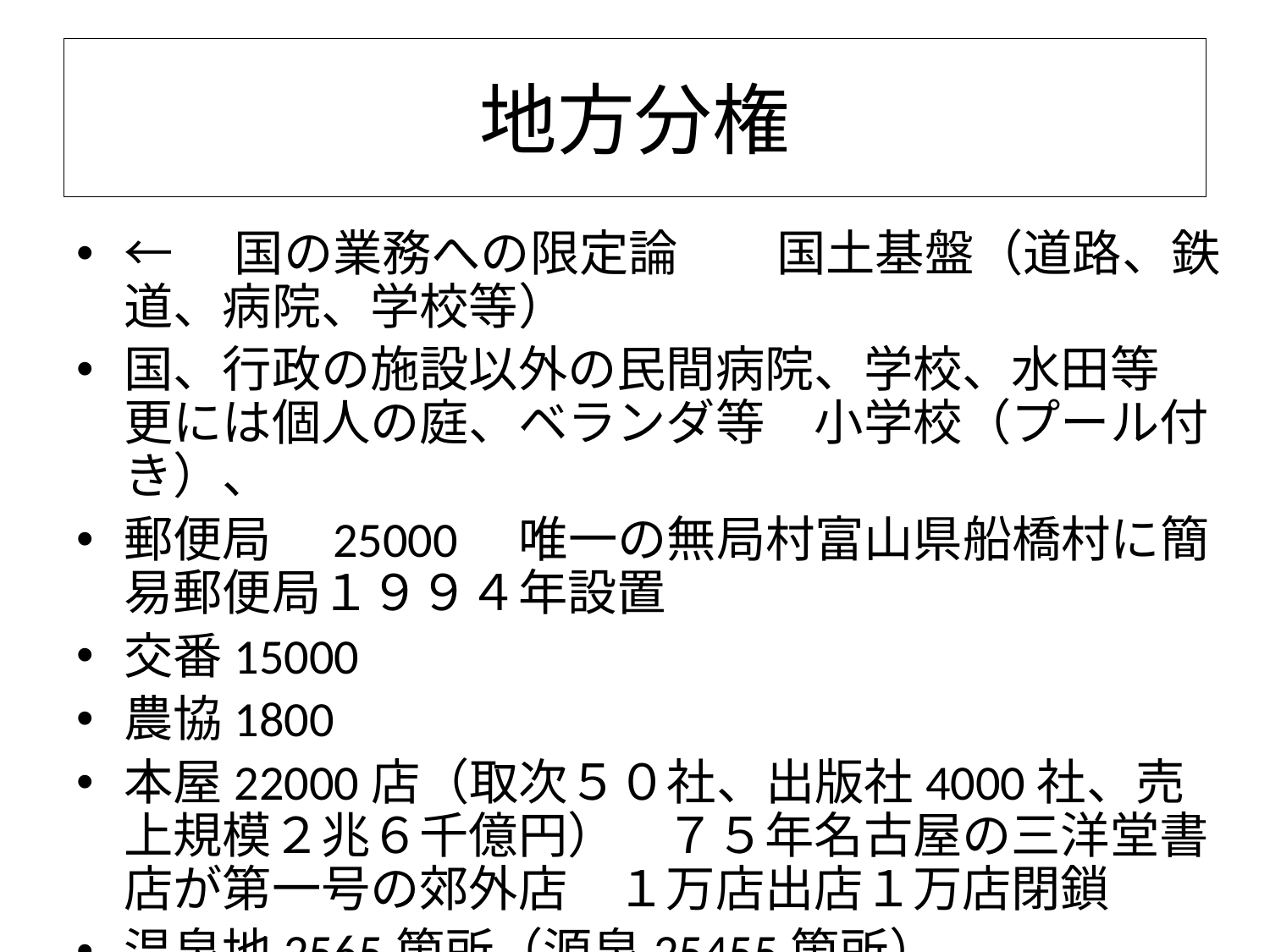

# 地方分権
←　国の業務への限定論　　国土基盤（道路、鉄道、病院、学校等）
国、行政の施設以外の民間病院、学校、水田等　更には個人の庭、ベランダ等　小学校（プール付き）、
郵便局　25000　唯一の無局村富山県船橋村に簡易郵便局１９９４年設置
交番15000
農協1800
本屋22000店（取次５０社、出版社4000社、売上規模２兆６千億円）　７５年名古屋の三洋堂書店が第一号の郊外店　１万店出店１万店閉鎖
温泉地2565箇所（源泉25455箇所）